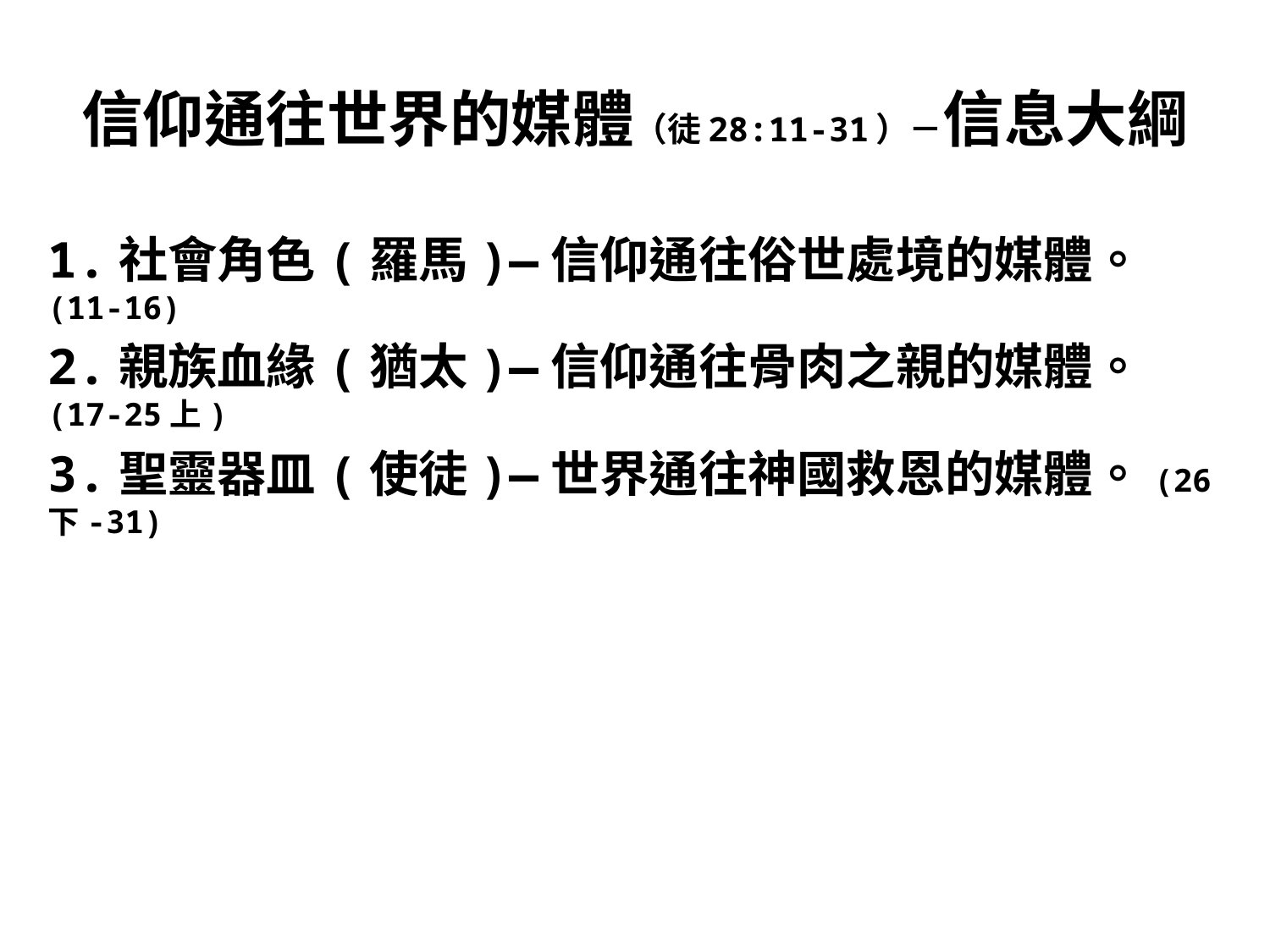

# 信仰通往世界的媒體（徒28:11-31）－信息大綱
1.社會角色(羅馬)—信仰通往俗世處境的媒體。(11-16)
2.親族血緣(猶太)—信仰通往骨肉之親的媒體。(17-25上)
3.聖靈器皿(使徒)—世界通往神國救恩的媒體。(26下-31)